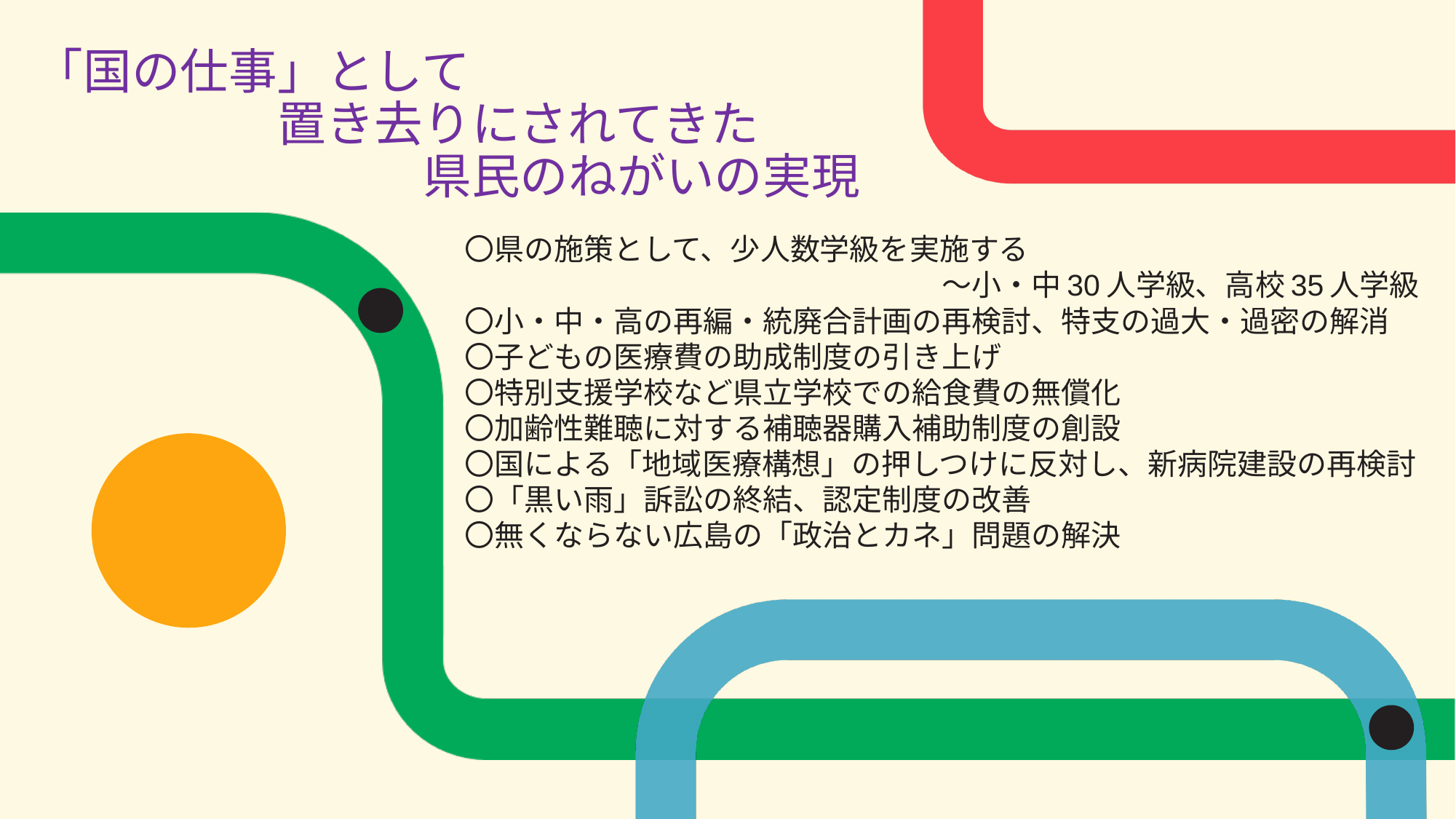

# 「国の仕事」として 　　　　　置き去りにされてきた 　　　　　　　　県民のねがいの実現
〇県の施策として、少人数学級を実施する
　　　　　　　　　　　　　　　　～小・中30人学級、高校35人学級
〇小・中・高の再編・統廃合計画の再検討、特支の過大・過密の解消
〇子どもの医療費の助成制度の引き上げ
〇特別支援学校など県立学校での給食費の無償化
〇加齢性難聴に対する補聴器購入補助制度の創設
〇国による「地域医療構想」の押しつけに反対し、新病院建設の再検討
〇「黒い雨」訴訟の終結、認定制度の改善
〇無くならない広島の「政治とカネ」問題の解決